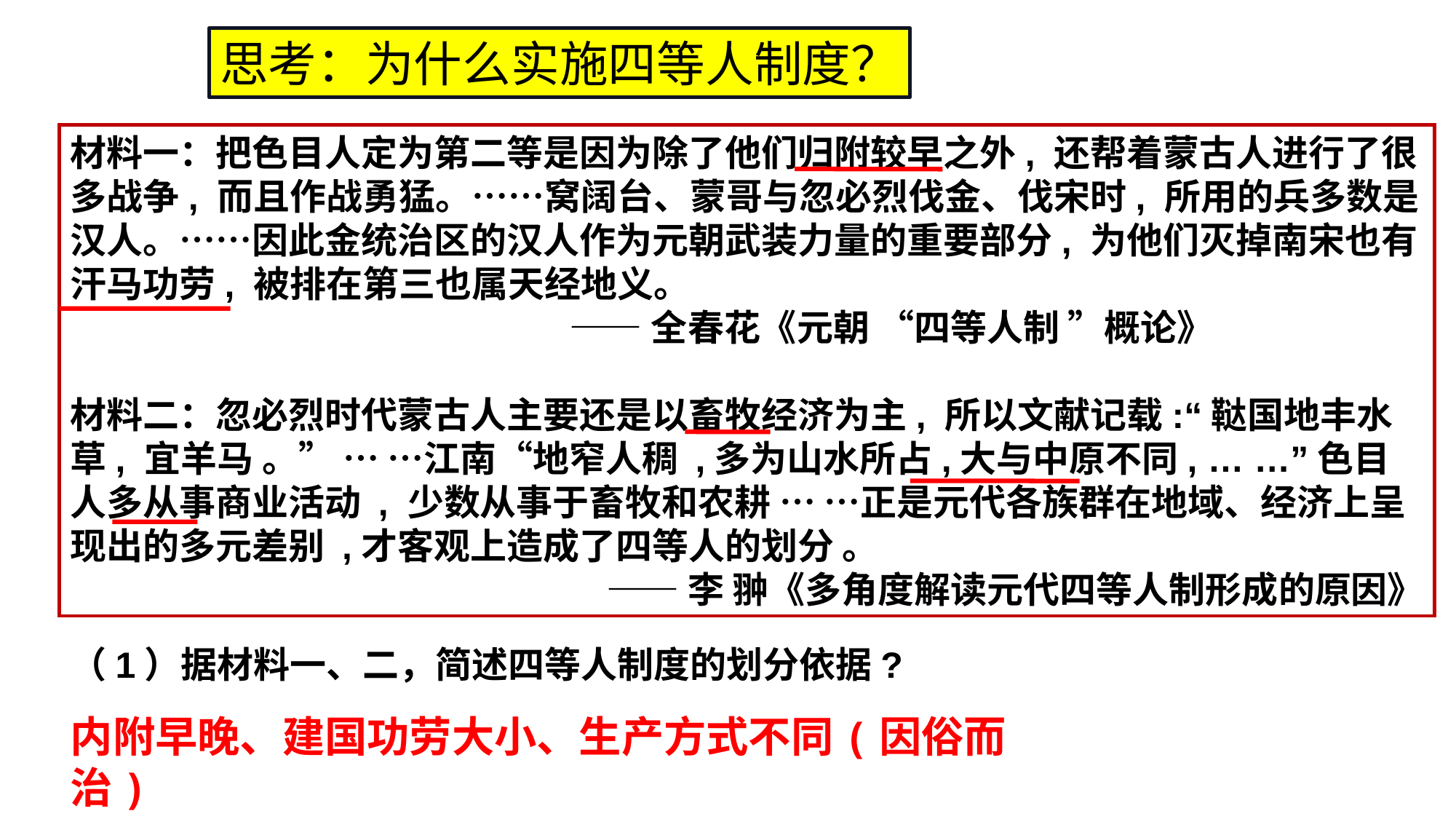

思考：为什么实施四等人制度？
材料一：把色目人定为第二等是因为除了他们归附较早之外, 还帮着蒙古人进行了很多战争, 而且作战勇猛。……窝阔台、蒙哥与忽必烈伐金、伐宋时, 所用的兵多数是汉人。……因此金统治区的汉人作为元朝武装力量的重要部分, 为他们灭掉南宋也有汗马功劳, 被排在第三也属天经地义。
                                                             ——全春花《元朝 “四等人制 ”概论》

材料二：忽必烈时代蒙古人主要还是以畜牧经济为主, 所以文献记载:“鞑国地丰水草, 宜羊马 。” … …江南“地窄人稠 ,多为山水所占,大与中原不同, … …”色目人多从事商业活动 , 少数从事于畜牧和农耕 … …正是元代各族群在地域、经济上呈现出的多元差别 ,才客观上造成了四等人的划分 。
——李 翀《多角度解读元代四等人制形成的原因》
（1）据材料一、二，简述四等人制度的划分依据?
内附早晚、建国功劳大小、生产方式不同(因俗而治)